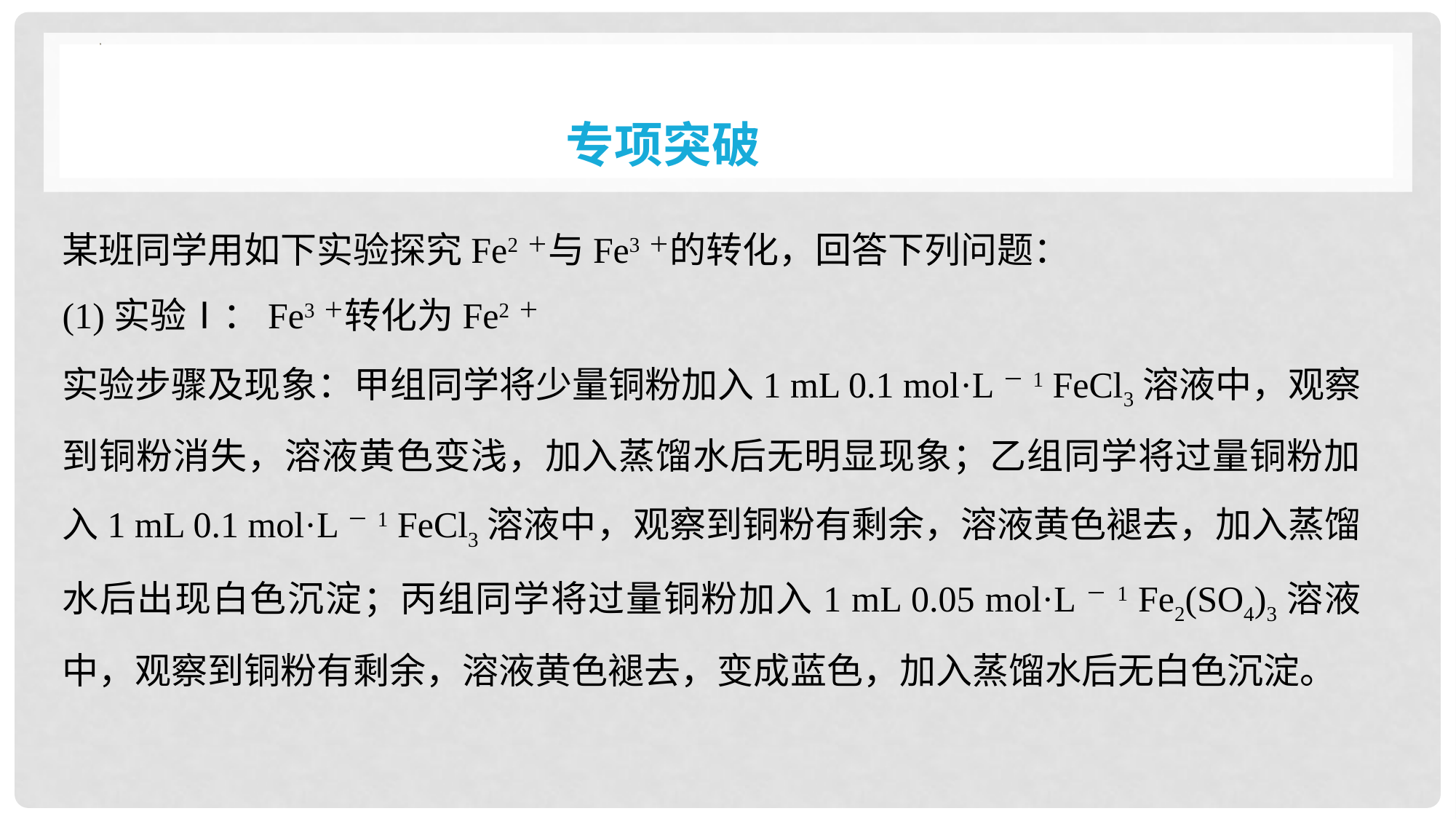

专项突破
某班同学用如下实验探究Fe2＋与Fe3＋的转化，回答下列问题：
(1)实验Ⅰ：Fe3＋转化为Fe2＋
实验步骤及现象：甲组同学将少量铜粉加入1 mL 0.1 mol·L－1 FeCl3溶液中，观察到铜粉消失，溶液黄色变浅，加入蒸馏水后无明显现象；乙组同学将过量铜粉加入1 mL 0.1 mol·L－1 FeCl3溶液中，观察到铜粉有剩余，溶液黄色褪去，加入蒸馏水后出现白色沉淀；丙组同学将过量铜粉加入1 mL 0.05 mol·L－1 Fe2(SO4)3溶液中，观察到铜粉有剩余，溶液黄色褪去，变成蓝色，加入蒸馏水后无白色沉淀。